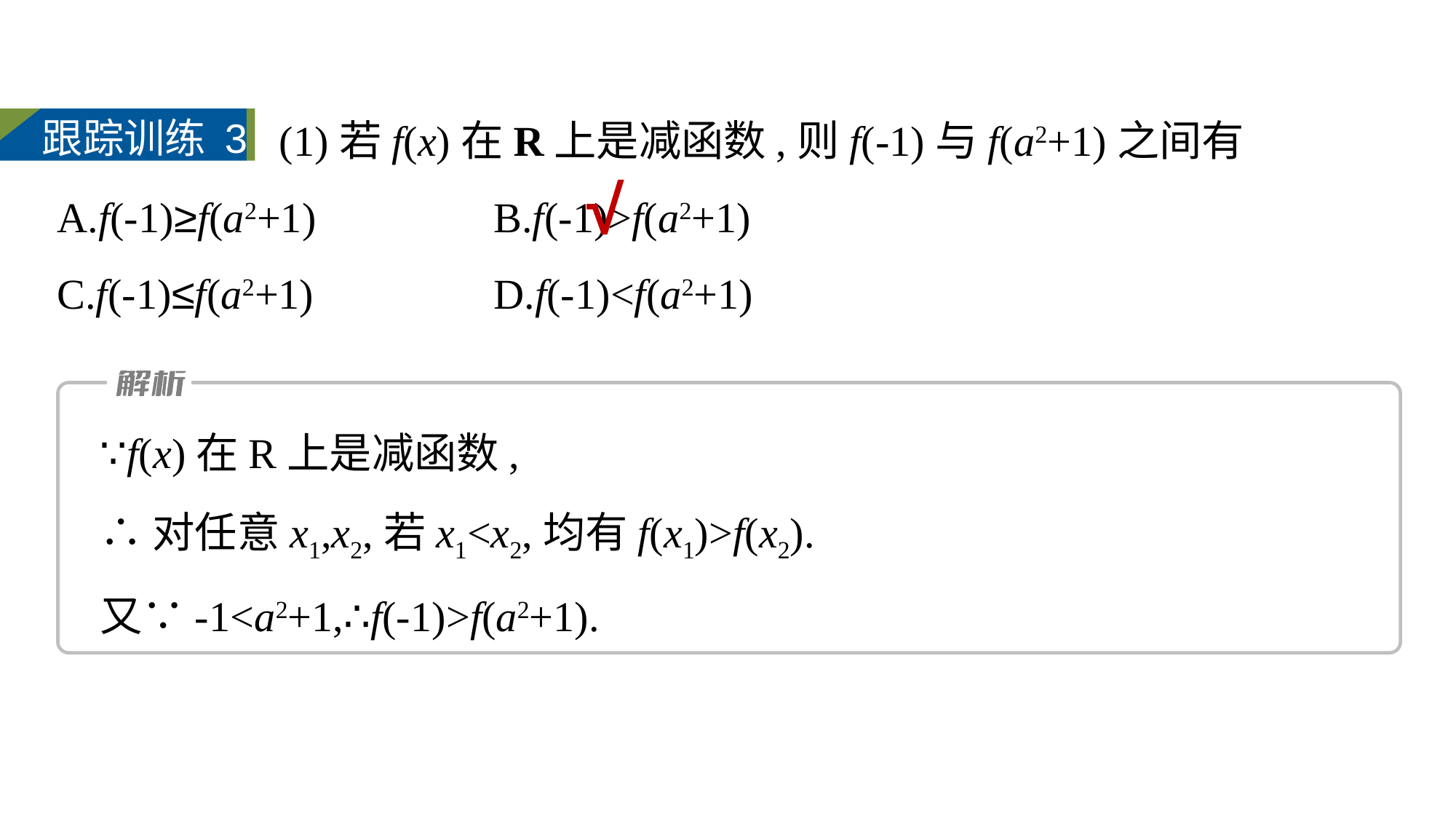

(1)若f(x)在R上是减函数,则f(-1)与f(a2+1)之间有
A.f(-1)≥f(a2+1)			B.f(-1)>f(a2+1)
C.f(-1)≤f(a2+1)			D.f(-1)<f(a2+1)
跟踪训练 3

√

∵f(x)在R上是减函数,
∴对任意x1,x2,若x1<x2,均有f(x1)>f(x2).
又∵-1<a2+1,∴f(-1)>f(a2+1).